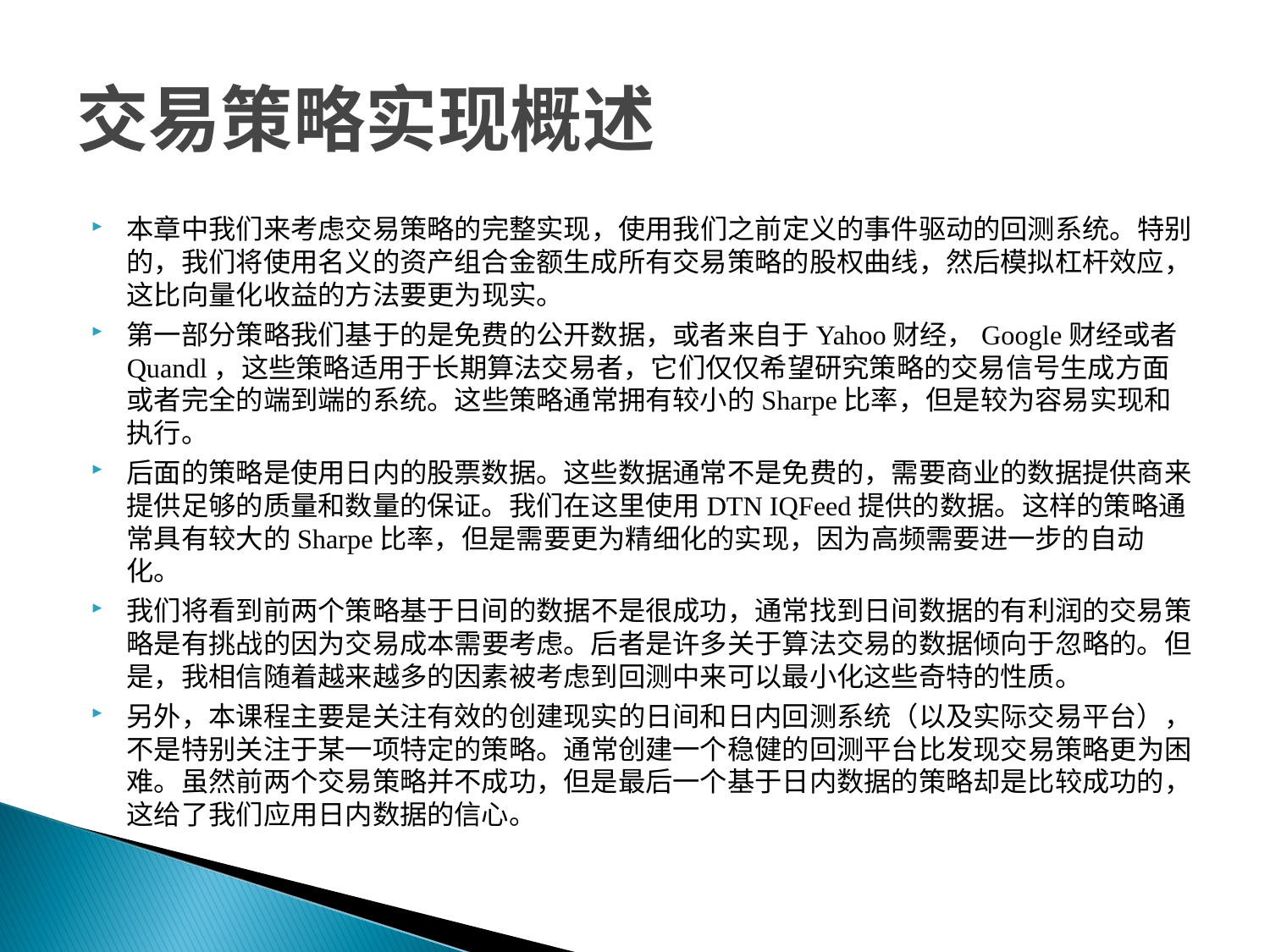

# 交易策略实现概述
本章中我们来考虑交易策略的完整实现，使用我们之前定义的事件驱动的回测系统。特别的，我们将使用名义的资产组合金额生成所有交易策略的股权曲线，然后模拟杠杆效应，这比向量化收益的方法要更为现实。
第一部分策略我们基于的是免费的公开数据，或者来自于Yahoo财经，Google财经或者Quandl，这些策略适用于长期算法交易者，它们仅仅希望研究策略的交易信号生成方面或者完全的端到端的系统。这些策略通常拥有较小的Sharpe比率，但是较为容易实现和执行。
后面的策略是使用日内的股票数据。这些数据通常不是免费的，需要商业的数据提供商来提供足够的质量和数量的保证。我们在这里使用DTN IQFeed提供的数据。这样的策略通常具有较大的Sharpe比率，但是需要更为精细化的实现，因为高频需要进一步的自动化。
我们将看到前两个策略基于日间的数据不是很成功，通常找到日间数据的有利润的交易策略是有挑战的因为交易成本需要考虑。后者是许多关于算法交易的数据倾向于忽略的。但是，我相信随着越来越多的因素被考虑到回测中来可以最小化这些奇特的性质。
另外，本课程主要是关注有效的创建现实的日间和日内回测系统（以及实际交易平台），不是特别关注于某一项特定的策略。通常创建一个稳健的回测平台比发现交易策略更为困难。虽然前两个交易策略并不成功，但是最后一个基于日内数据的策略却是比较成功的，这给了我们应用日内数据的信心。